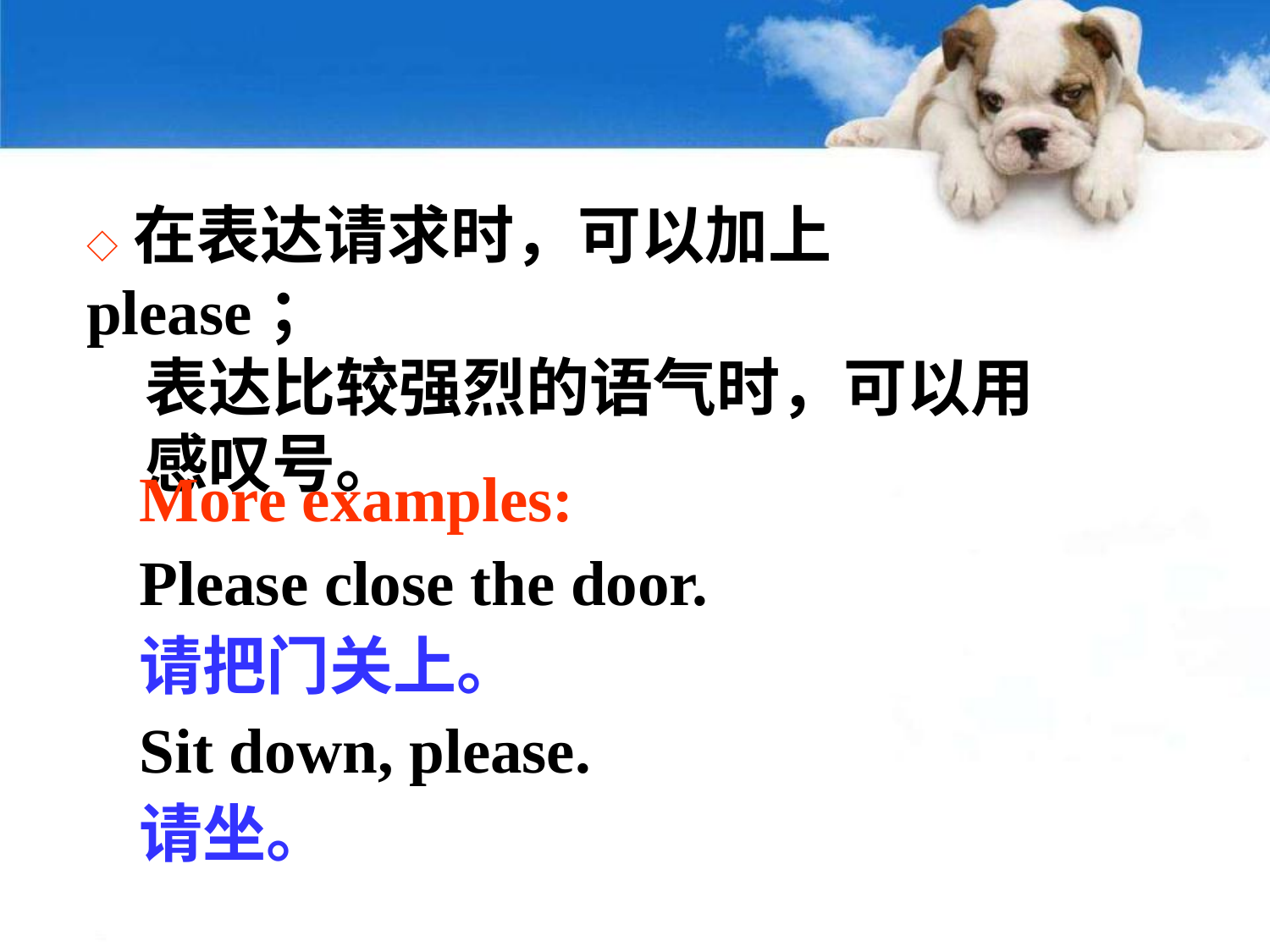

◇ 在表达请求时，可以加上please；
   表达比较强烈的语气时，可以用
   感叹号。
More examples:
Please close the door.
请把门关上。
Sit down, please.
请坐。